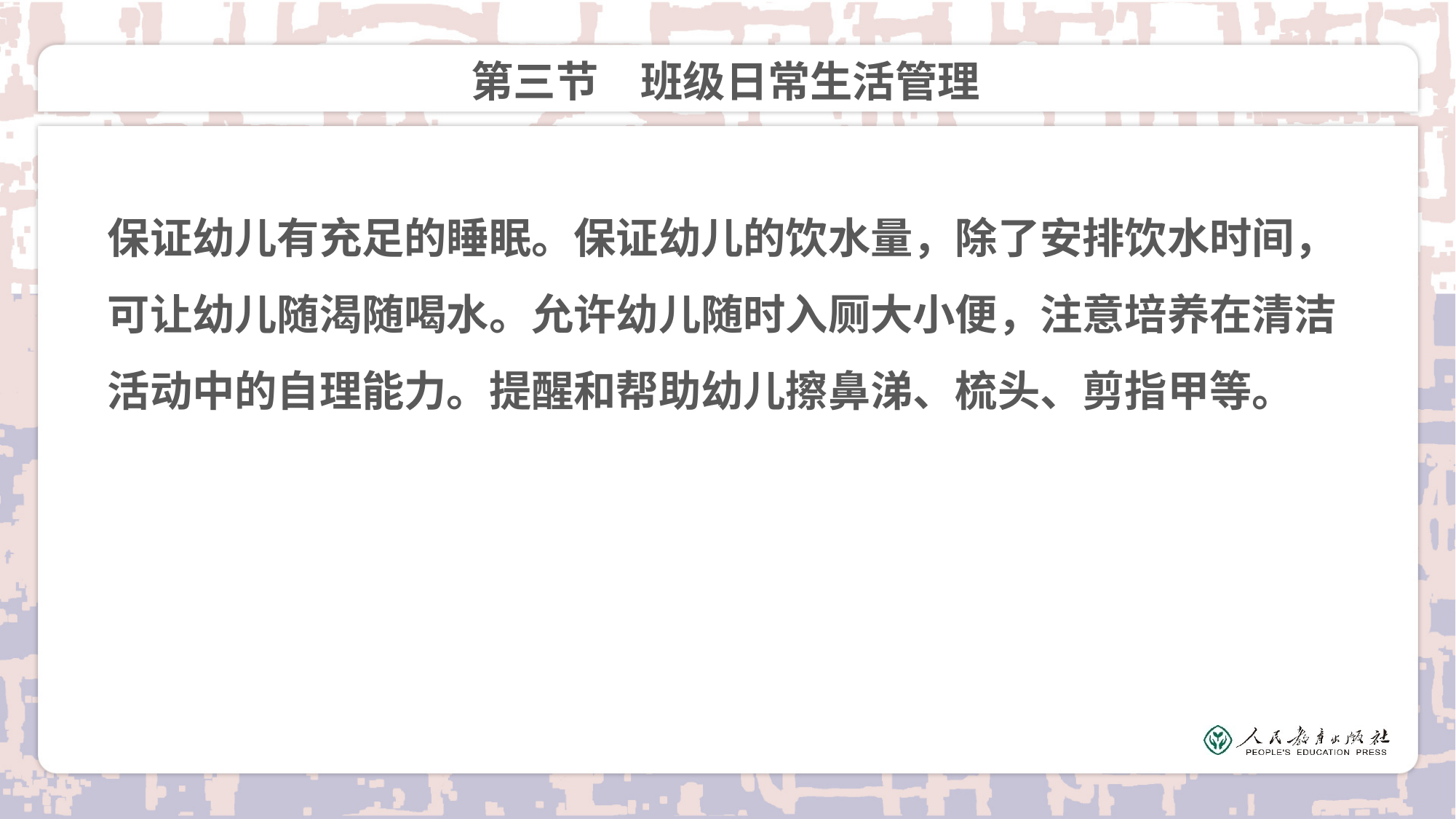

# 第三节　班级日常生活管理
保证幼儿有充足的睡眠。保证幼儿的饮水量，除了安排饮水时间，可让幼儿随渴随喝水。允许幼儿随时入厕大小便，注意培养在清洁活动中的自理能力。提醒和帮助幼儿擦鼻涕、梳头、剪指甲等。